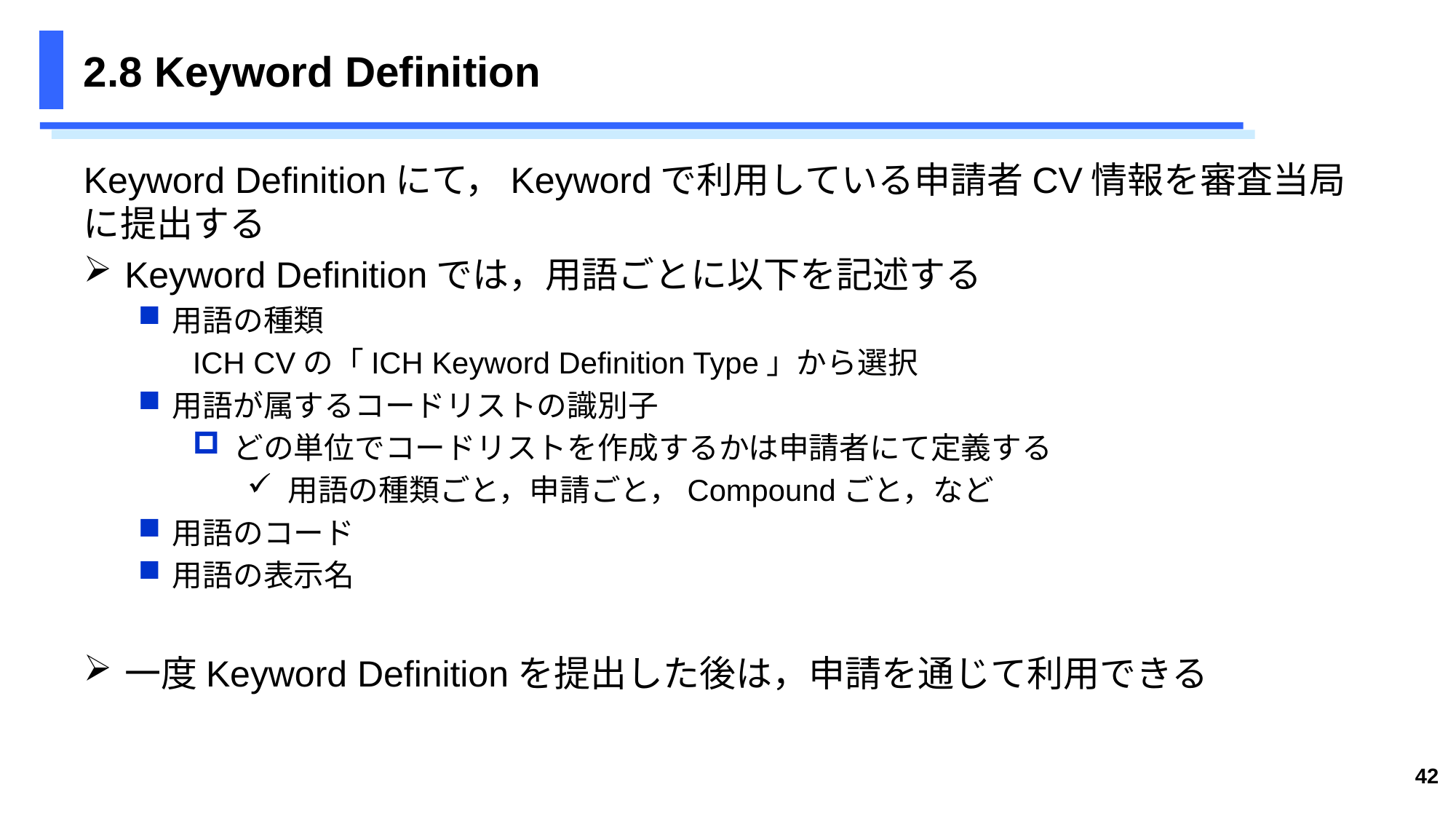

# 2.8 Keyword Definition
Keyword Definitionにて，Keywordで利用している申請者CV情報を審査当局に提出する
Keyword Definitionでは，用語ごとに以下を記述する
用語の種類
ICH CVの「ICH Keyword Definition Type」から選択
用語が属するコードリストの識別子
どの単位でコードリストを作成するかは申請者にて定義する
用語の種類ごと，申請ごと，Compoundごと，など
用語のコード
用語の表示名

一度Keyword Definitionを提出した後は，申請を通じて利用できる
42